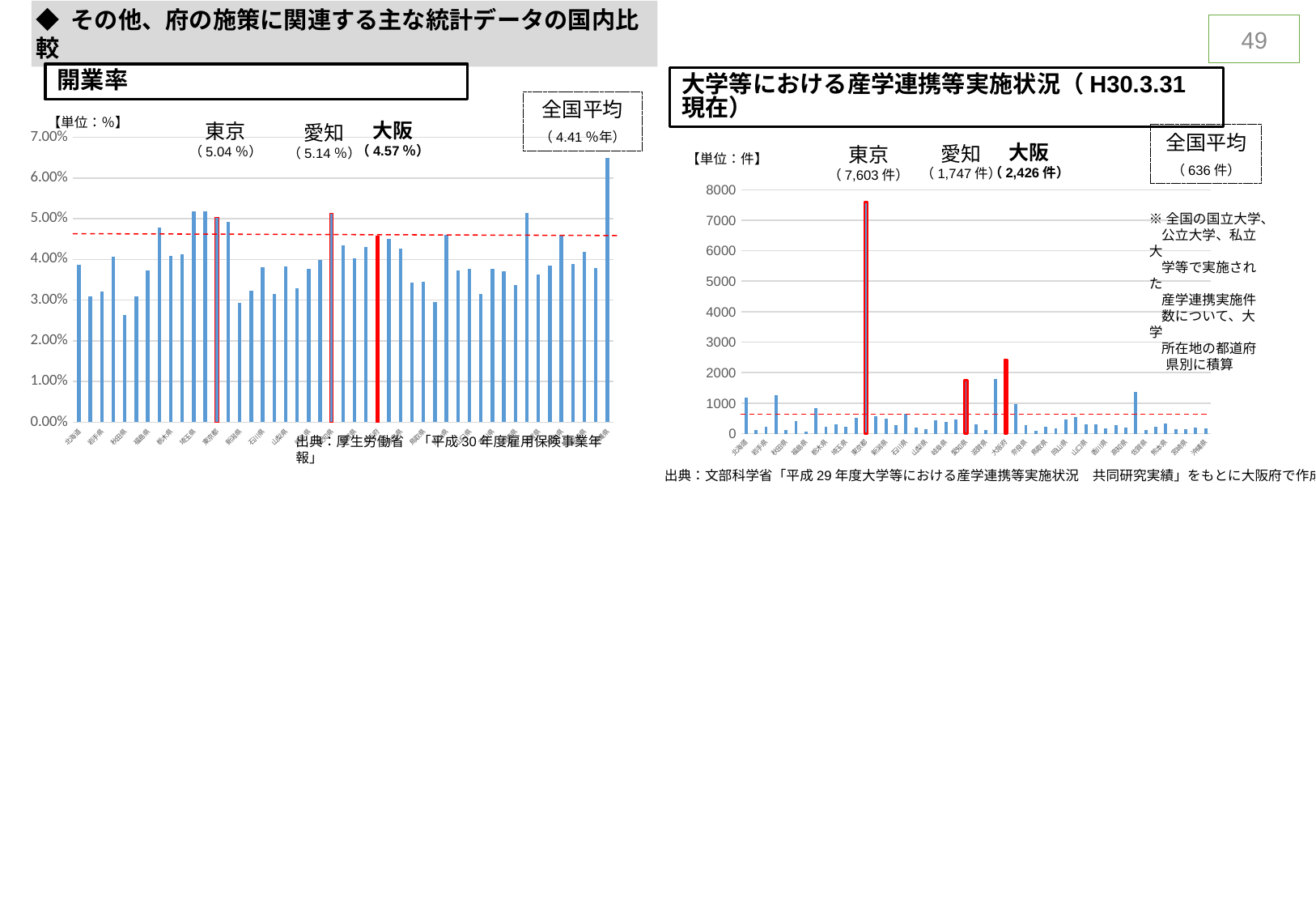

◆ その他、府の施策に関連する主な統計データの国内比較
49
開業率
大学等における産学連携等実施状況（H30.3.31現在）
全国平均
（4.41％年）
【単位：％】
大阪
（4.57％）
東京
（5.04％）
愛知
（5.14％）

### Chart

| Category |  |
|---|---|
| 北海道 | 0.03865480082334423 |
| 青森県 | 0.030958210565630577 |
| 岩手県 | 0.032055562975824764 |
| 宮城県 | 0.04073794997690868 |
| 秋田県 | 0.026308637277817036 |
| 山形県 | 0.030930406585183336 |
| 福島県 | 0.03728514010432998 |
| 茨城県 | 0.04777985342721655 |
| 栃木県 | 0.04088262729582811 |
| 群馬県 | 0.04132489161962387 |
| 埼玉県 | 0.05187470889613414 |
| 千葉県 | 0.051824495202922406 |
| 東京都 | 0.050375341881170835 |
| 神奈川県 | 0.049152202879113795 |
| 新潟県 | 0.029413147747578295 |
| 富山県 | 0.03223027416003649 |
| 石川県 | 0.038102643856920686 |
| 福井県 | 0.03140485629335976 |
| 山梨県 | 0.03824362606232295 |
| 長野県 | 0.032855757836906176 |
| 岐阜県 | 0.03774339062410781 |
| 静岡県 | 0.03986652335039225 |
| 愛知県 | 0.05138526503707773 |
| 三重県 | 0.04343086228724152 |
| 滋賀県 | 0.04030485123845816 |
| 京都府 | 0.04308748475678605 |
| 大阪府 | 0.045710859772498946 |
| 兵庫県 | 0.04495510690014386 |
| 奈良県 | 0.04270522702976425 |
| 和歌山県 | 0.034208884098258355 |
| 鳥取県 | 0.0344187772520642 |
| 島根県 | 0.02950771055753262 |
| 岡山県 | 0.04595870029156272 |
| 広島県 | 0.03727765493219576 |
| 山口県 | 0.037634632178650144 |
| 徳島県 | 0.031542873129108966 |
| 香川県 | 0.03763010408326661 |
| 愛媛県 | 0.03715158309815595 |
| 高知県 | 0.033645533141210375 |
| 福岡県 | 0.05136109060912604 |
| 佐賀県 | 0.03631342768381084 |
| 長崎県 | 0.038584566173530586 |
| 熊本県 | 0.04603272615004631 |
| 大分県 | 0.03892709766162311 |
| 宮崎県 | 0.04182491677216674 |
| 鹿児島県 | 0.03790690799198502 |
| 沖縄県 | 0.06491579237990061 |
全国平均
（636件）
大阪
（2,426件）
愛知
（1,747件）
東京
（7,603件）
【単位：件】

### Chart

| Category |  |
|---|---|
| 北海道 | 1175.0 |
| 青森県 | 131.0 |
| 岩手県 | 235.0 |
| 宮城県 | 1266.0 |
| 秋田県 | 132.0 |
| 山形県 | 421.0 |
| 福島県 | 60.0 |
| 茨城県 | 826.0 |
| 栃木県 | 226.0 |
| 群馬県 | 304.0 |
| 埼玉県 | 232.0 |
| 千葉県 | 526.0 |
| 東京都 | 7603.0 |
| 神奈川県 | 569.0 |
| 新潟県 | 488.0 |
| 富山県 | 285.0 |
| 石川県 | 664.0 |
| 福井県 | 207.0 |
| 山梨県 | 153.0 |
| 長野県 | 452.0 |
| 岐阜県 | 382.0 |
| 静岡県 | 456.0 |
| 愛知県 | 1747.0 |
| 三重県 | 311.0 |
| 滋賀県 | 133.0 |
| 京都府 | 1790.0 |
| 大阪府 | 2426.0 |
| 兵庫県 | 982.0 |
| 奈良県 | 269.0 |
| 和歌山県 | 87.0 |
| 鳥取県 | 229.0 |
| 島根県 | 161.0 |
| 岡山県 | 462.0 |
| 広島県 | 553.0 |
| 山口県 | 305.0 |
| 徳島県 | 300.0 |
| 香川県 | 172.0 |
| 愛媛県 | 280.0 |
| 高知県 | 194.0 |
| 福岡県 | 1355.0 |
| 佐賀県 | 124.0 |
| 長崎県 | 222.0 |
| 熊本県 | 343.0 |
| 大分県 | 155.0 |
| 宮崎県 | 149.0 |
| 鹿児島県 | 196.0 |
| 沖縄県 | 168.0 |
※全国の国立大学、
   公立大学、私立大
   学等で実施された
   産学連携実施件
   数について、大学
   所在地の都道府
　 県別に積算
出典：厚生労働省　「平成30年度雇用保険事業年報」
出典：文部科学省「平成29年度大学等における産学連携等実施状況　共同研究実績」をもとに大阪府で作成